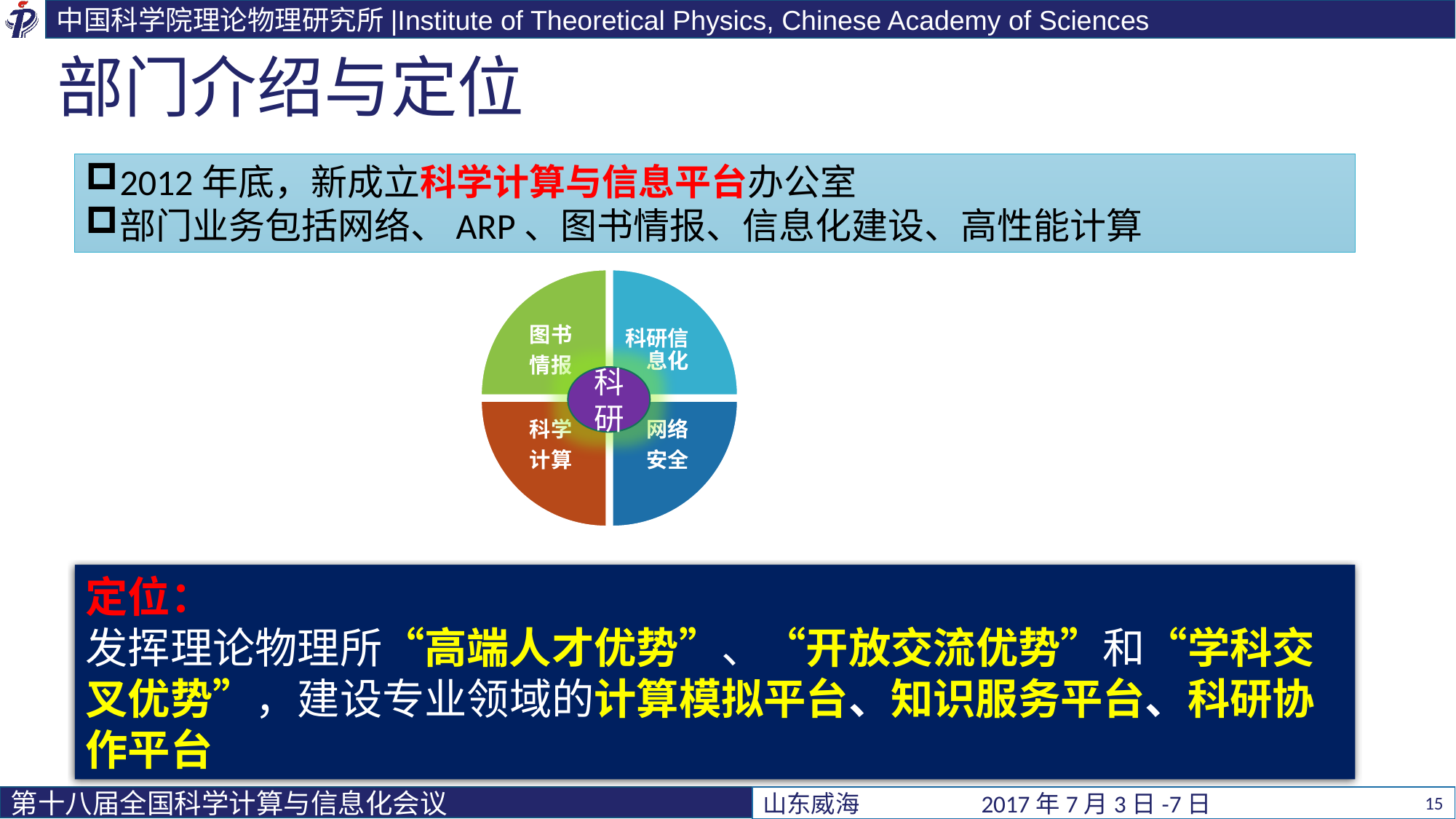

# 部门介绍与定位
2012年底，新成立科学计算与信息平台办公室
部门业务包括网络、ARP、图书情报、信息化建设、高性能计算
图书
情报
科研信息化
网络
安全
科学
计算
科研
定位：
发挥理论物理所“高端人才优势”、“开放交流优势”和“学科交叉优势”，建设专业领域的计算模拟平台、知识服务平台、科研协作平台
15